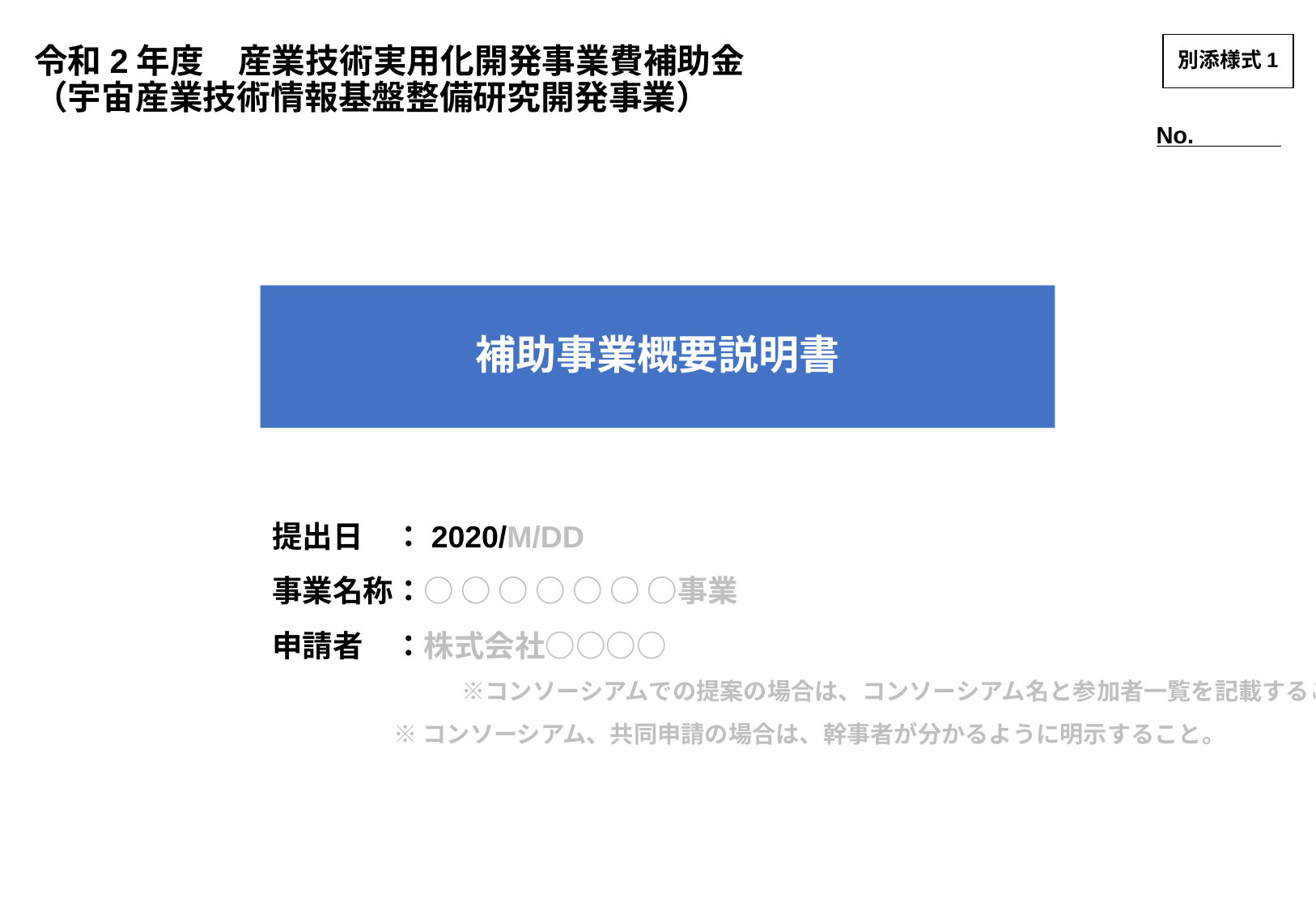

令和2年度　産業技術実用化開発事業費補助金
（宇宙産業技術情報基盤整備研究開発事業）
別添様式1
No.
補助事業概要説明書
提出日	：2020/M/DD
事業名称：○ ○ ○ ○ ○ ○ ○事業
申請者	：株式会社○○○○
　　　　　　　　※コンソーシアムでの提案の場合は、コンソーシアム名と参加者一覧を記載すること。
	※コンソーシアム、共同申請の場合は、幹事者が分かるように明示すること。